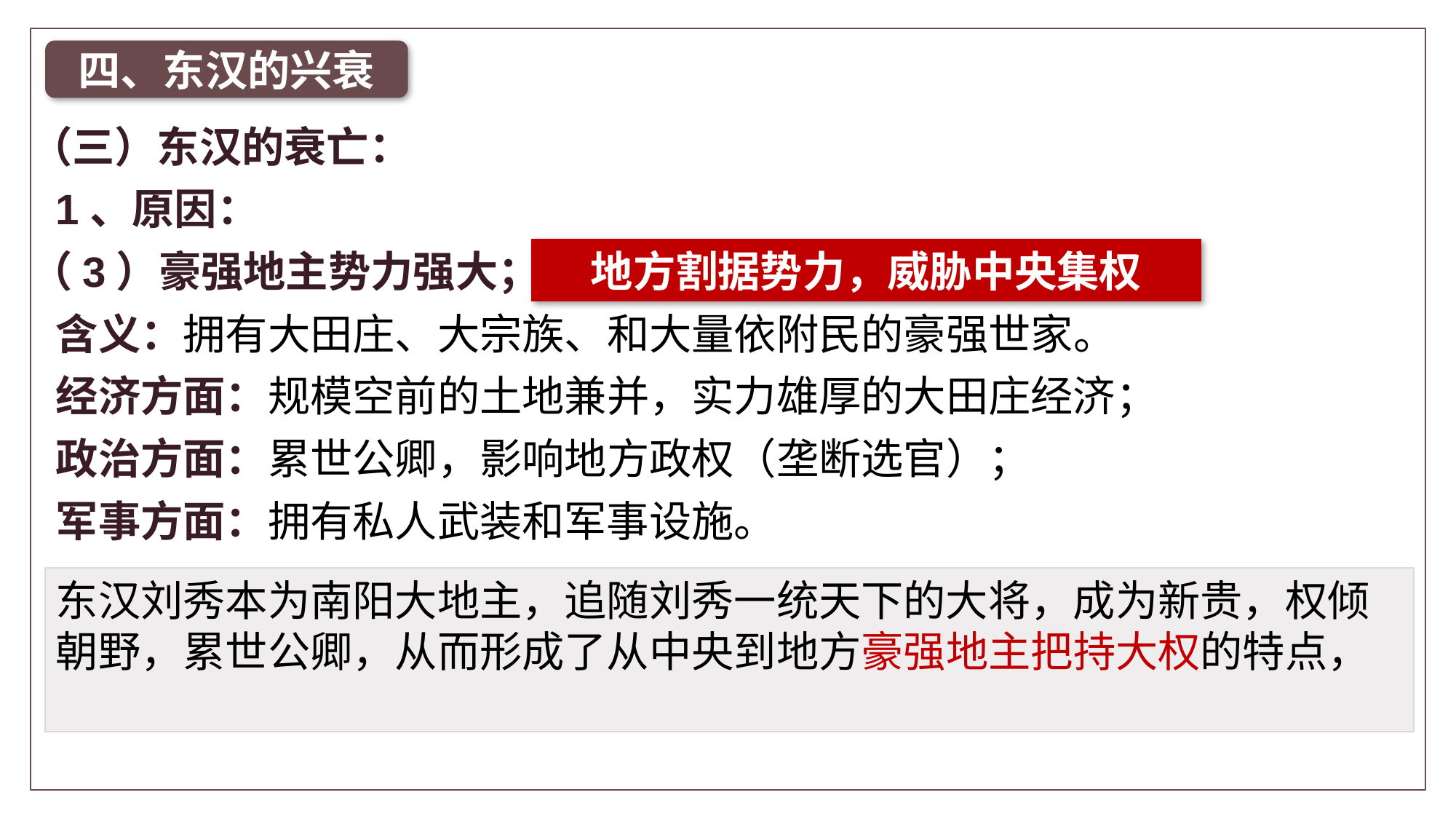

四、东汉的兴衰
（三）东汉的衰亡：
1、原因：
（3）豪强地主势力强大；
地方割据势力，威胁中央集权
含义：拥有大田庄、大宗族、和大量依附民的豪强世家。
经济方面：规模空前的土地兼并，实力雄厚的大田庄经济；
政治方面：累世公卿，影响地方政权（垄断选官）；
军事方面：拥有私人武装和军事设施。
东汉刘秀本为南阳大地主，追随刘秀一统天下的大将，成为新贵，权倾朝野，累世公卿，从而形成了从中央到地方豪强地主把持大权的特点，